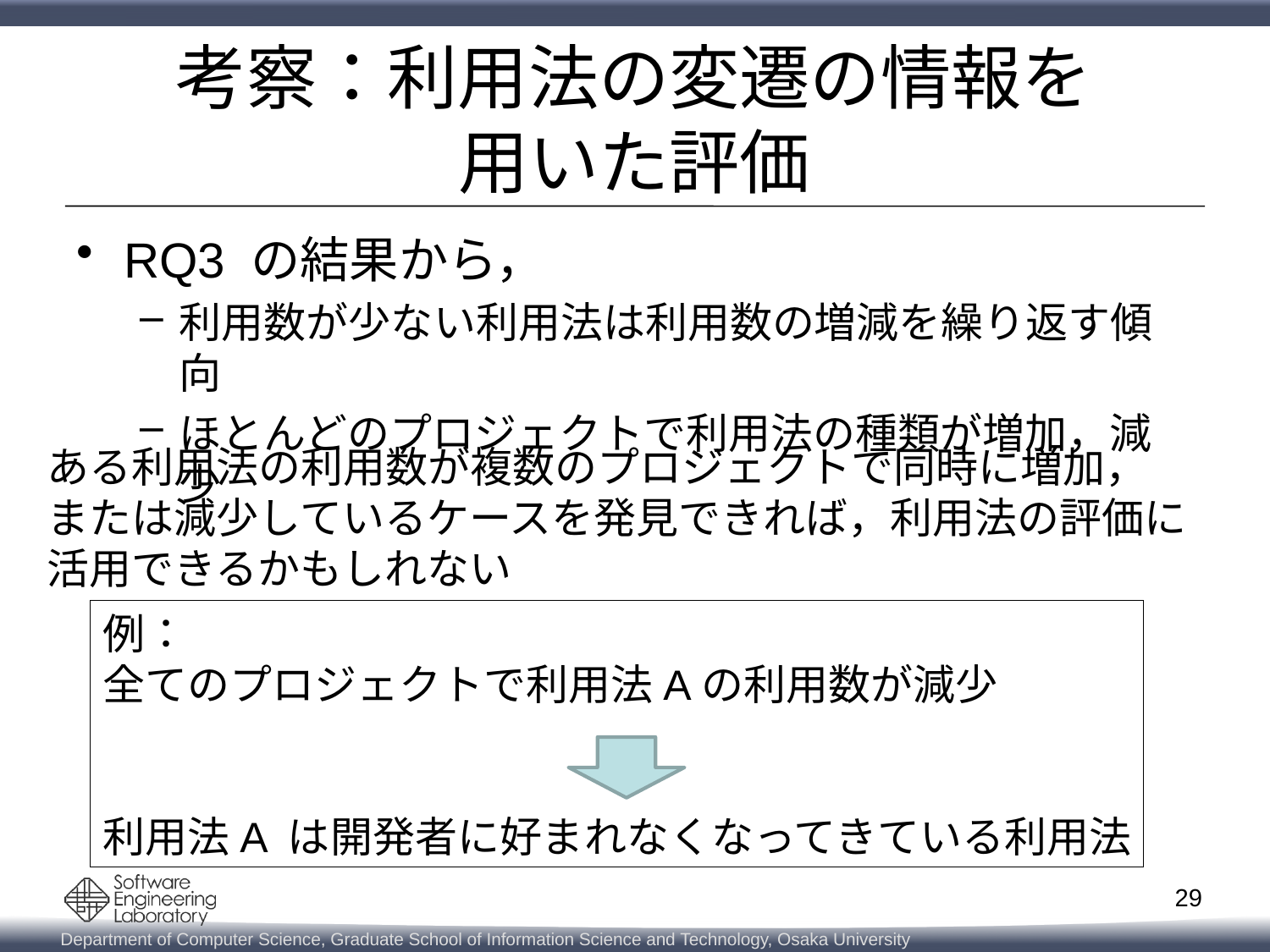

# 考察：利用法の変遷の情報を 用いた評価
RQ3 の結果から，
利用数が少ない利用法は利用数の増減を繰り返す傾向
ほとんどのプロジェクトで利用法の種類が増加，減少
ある利用法の利用数が複数のプロジェクトで同時に増加，
または減少しているケースを発見できれば，利用法の評価に
活用できるかもしれない
例：
全てのプロジェクトで利用法Aの利用数が減少

利用法A は開発者に好まれなくなってきている利用法

29